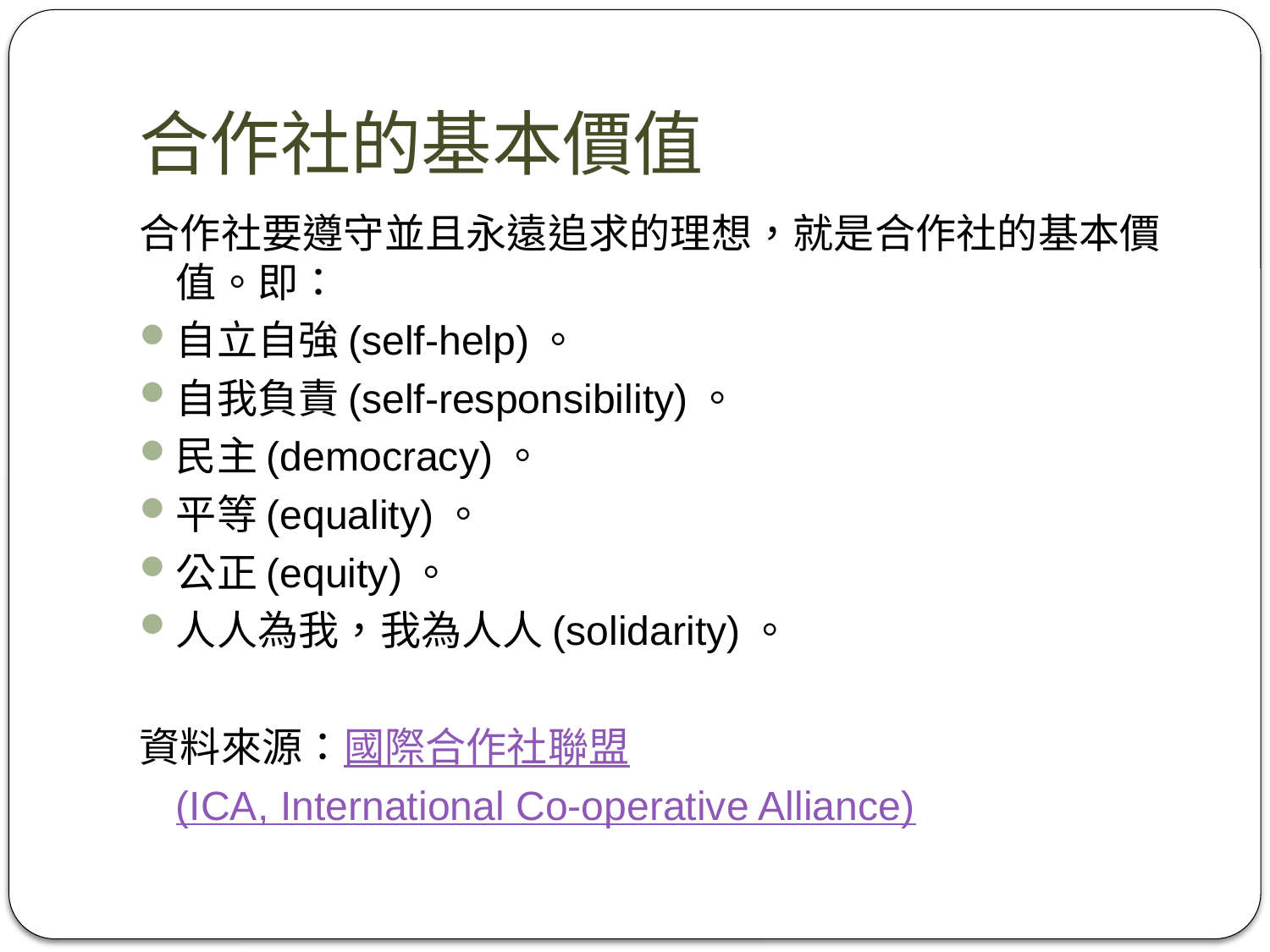

# 合作社的基本價值
合作社要遵守並且永遠追求的理想，就是合作社的基本價值。即：
自立自強(self-help)。
自我負責(self-responsibility)。
民主(democracy)。
平等(equality)。
公正(equity)。
人人為我，我為人人(solidarity)。

資料來源：國際合作社聯盟(ICA, International Co-operative Alliance)